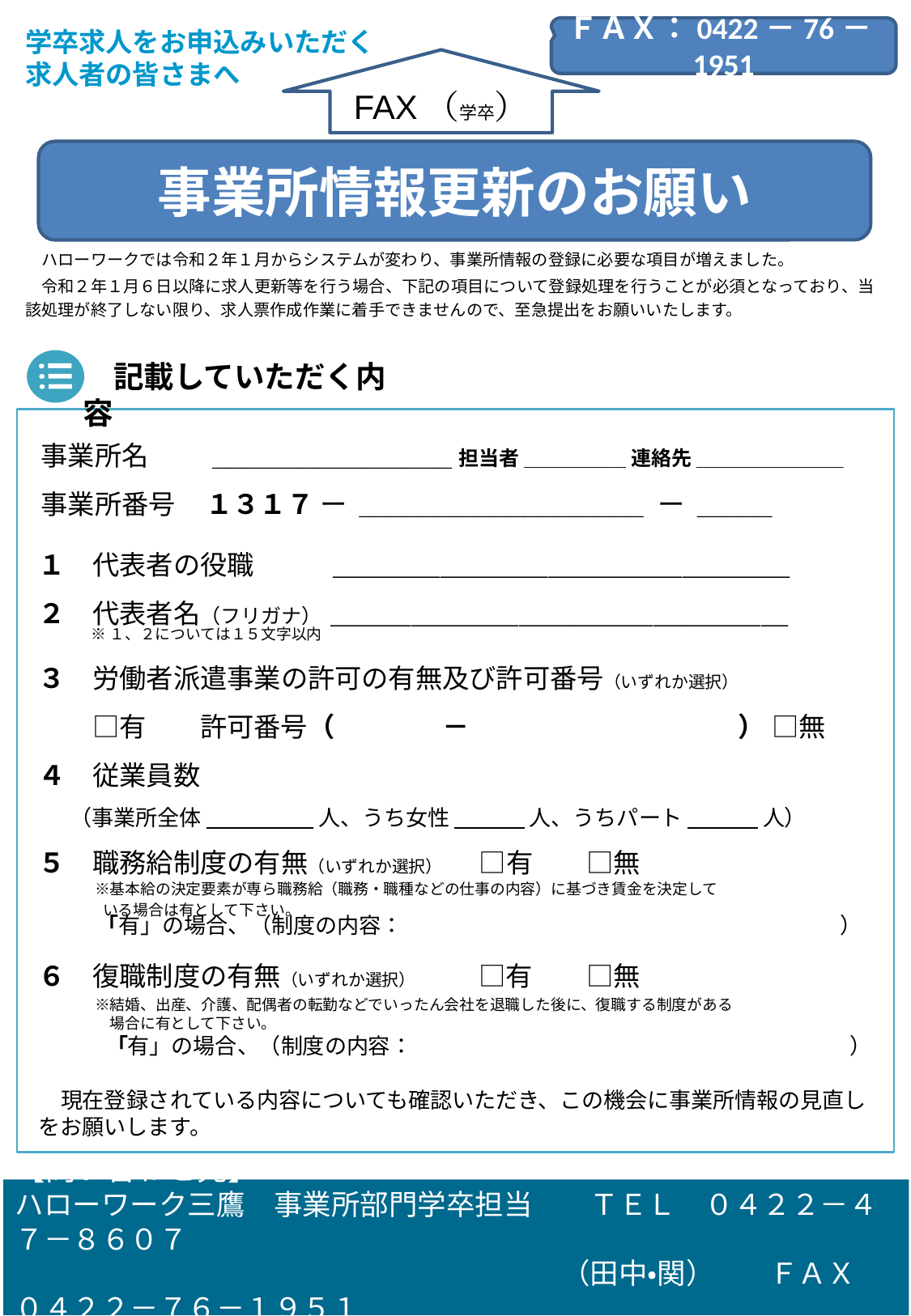

ＦＡＸ：0422－76－1951
学卒求人をお申込みいただく
求人者の皆さまへ
FAX（学卒）

事業所情報更新のお願い
事業所情報更新のお願い
　ハローワークでは令和２年１月からシステムが変わり、事業所情報の登録に必要な項目が増えました。
　令和２年１月６日以降に求人更新等を行う場合、下記の項目について登録処理を行うことが必須となっており、当該処理が終了しない限り、求人票作成作業に着手できませんので、至急提出をお願いいたします。

　記載していただく内容

事業所名　     ________________担当者_________連絡先_____________
事業所番号     １３１７ ー ___________________ ー _____
１　代表者の役職　　　　 ＿＿＿＿＿＿＿＿＿＿＿＿＿＿＿＿＿
２　代表者名（フリガナ）  ＿＿＿＿＿＿＿＿＿＿＿＿＿＿＿＿＿
３　労働者派遣事業の許可の有無及び許可番号（いずれか選択）
　　□有　　許可番号（　　　　－　　　　　　　　　　） □無
４　従業員数
　  （事業所全体 　　    　　 人、うち女性 　 　　 人、うちパート 　　 　 人）
５　職務給制度の有無（いずれか選択） 　 □有　　□無
　　　※基本給の決定要素が専ら職務給（職務・職種などの仕事の内容）に基づき賃金を決定して
　　　　 いる場合は有として下さい。
　　 「有」の場合、（制度の内容：　　　　　　　　　　　　　　　　　　　　）

６　復職制度の有無（いずれか選択） 　 　□有　　□無
　　　※結婚、出産、介護、配偶者の転勤などでいったん会社を退職した後に、復職する制度がある
　　　   　場合に有として下さい。
　　　　「有」の場合、（制度の内容：　　　　　　　　　　　　　　　　　　　　）

　現在登録されている内容についても確認いただき、この機会に事業所情報の見直しをお願いします。
※１、２については１５文字以内
※５，６の制度を「有」とした場合、詳細についてお電話・窓口でお伺いします。
【問い合わせ先】
ハローワーク三鷹　事業所部門学卒担当　　ＴＥＬ　０４２２－４７－８６０７
　　　　　　　　　　　　　　　　　　　（田中・関） 　   ＦＡＸ　０４２２－７６－１９５１
R050517版